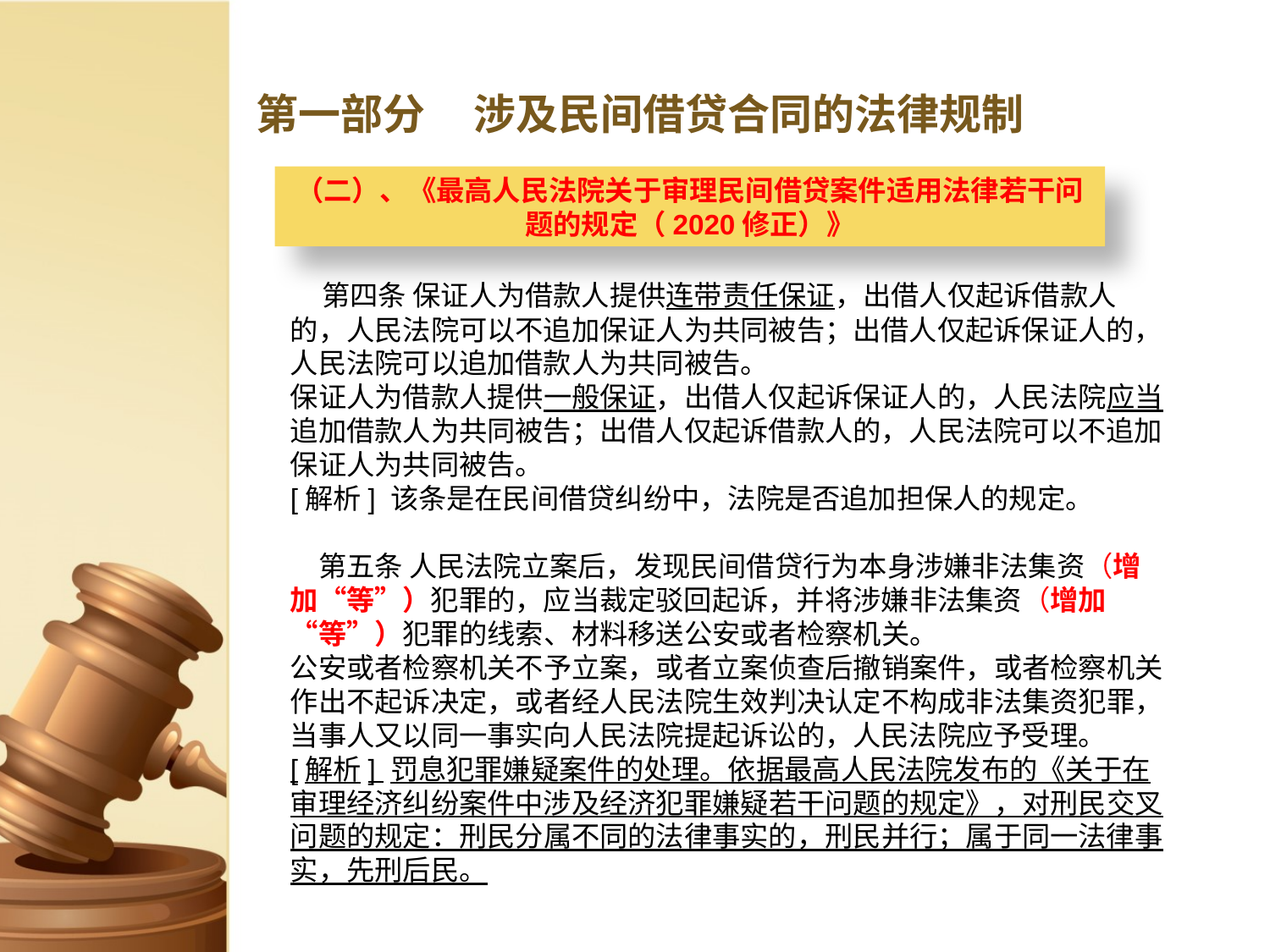

# 第一部分     涉及民间借贷合同的法律规制
（二）、《最高人民法院关于审理民间借贷案件适用法律若干问题的规定（2020修正）》
　第四条 保证人为借款人提供连带责任保证，出借人仅起诉借款人的，人民法院可以不追加保证人为共同被告；出借人仅起诉保证人的，人民法院可以追加借款人为共同被告。
保证人为借款人提供一般保证，出借人仅起诉保证人的，人民法院应当追加借款人为共同被告；出借人仅起诉借款人的，人民法院可以不追加保证人为共同被告。
[解析] 该条是在民间借贷纠纷中，法院是否追加担保人的规定。

　第五条 人民法院立案后，发现民间借贷行为本身涉嫌非法集资（增加“等”）犯罪的，应当裁定驳回起诉，并将涉嫌非法集资（增加“等”）犯罪的线索、材料移送公安或者检察机关。
公安或者检察机关不予立案，或者立案侦查后撤销案件，或者检察机关作出不起诉决定，或者经人民法院生效判决认定不构成非法集资犯罪，当事人又以同一事实向人民法院提起诉讼的，人民法院应予受理。
[解析] 罚息犯罪嫌疑案件的处理。依据最高人民法院发布的《关于在审理经济纠纷案件中涉及经济犯罪嫌疑若干问题的规定》，对刑民交叉问题的规定：刑民分属不同的法律事实的，刑民并行；属于同一法律事实，先刑后民。